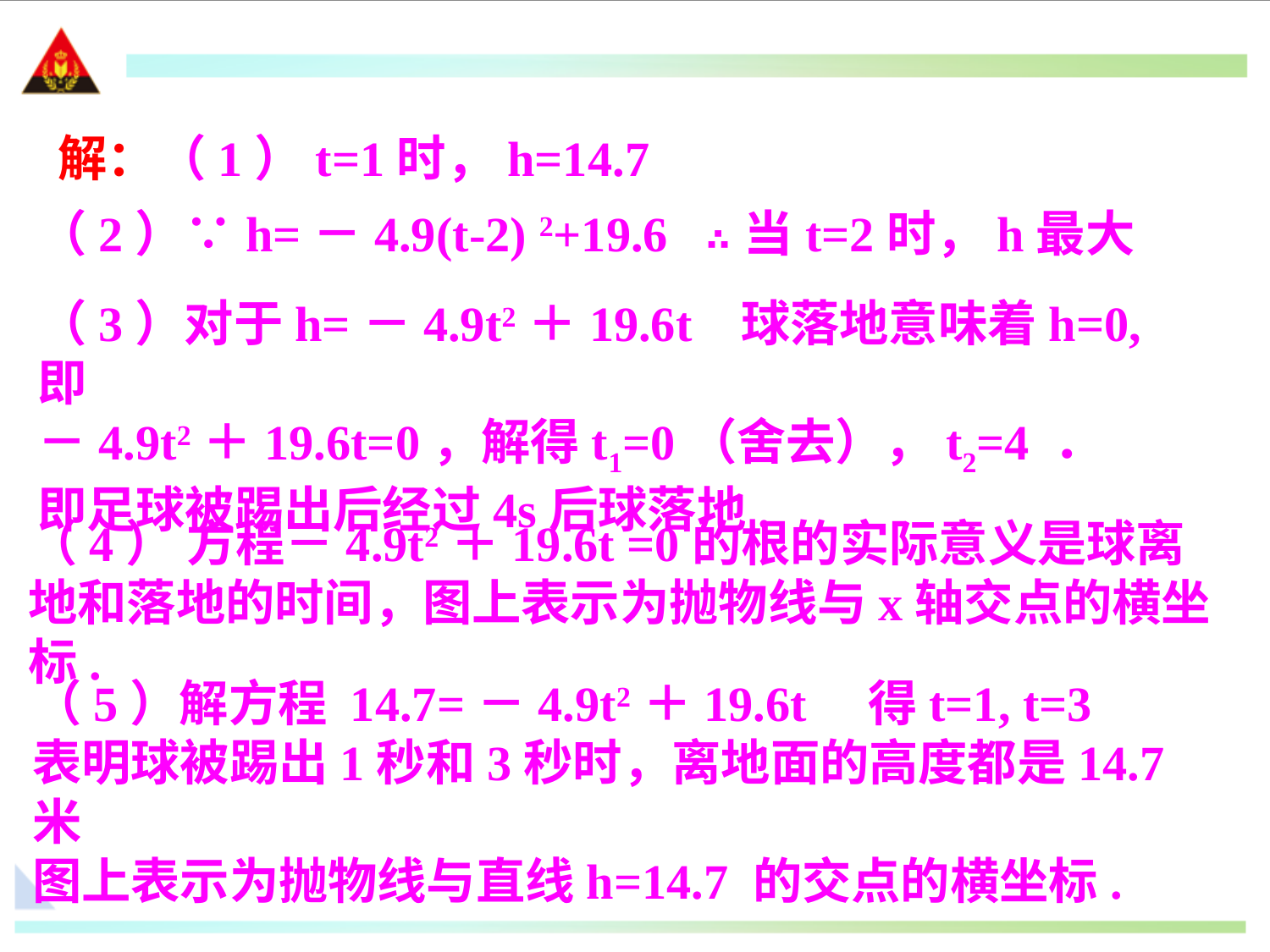

解：（1）t=1时，h=14.7
（2）∵h=－4.9(t-2) 2+19.6   ∴当t=2时，h最大
（3）对于h=－4.9t2＋19.6t   球落地意味着h=0,  即
－4.9t2＋19.6t=0，解得t1=0（舍去），t2=4 ．
即足球被踢出后经过4s后球落地.
（4） 方程－4.9t2＋19.6t =0的根的实际意义是球离地和落地的时间，图上表示为抛物线与x轴交点的横坐标.
（5）解方程 14.7=－4.9t2＋19.6t    得t=1, t=3
表明球被踢出1秒和3秒时，离地面的高度都是14.7米
图上表示为抛物线与直线h=14.7 的交点的横坐标.